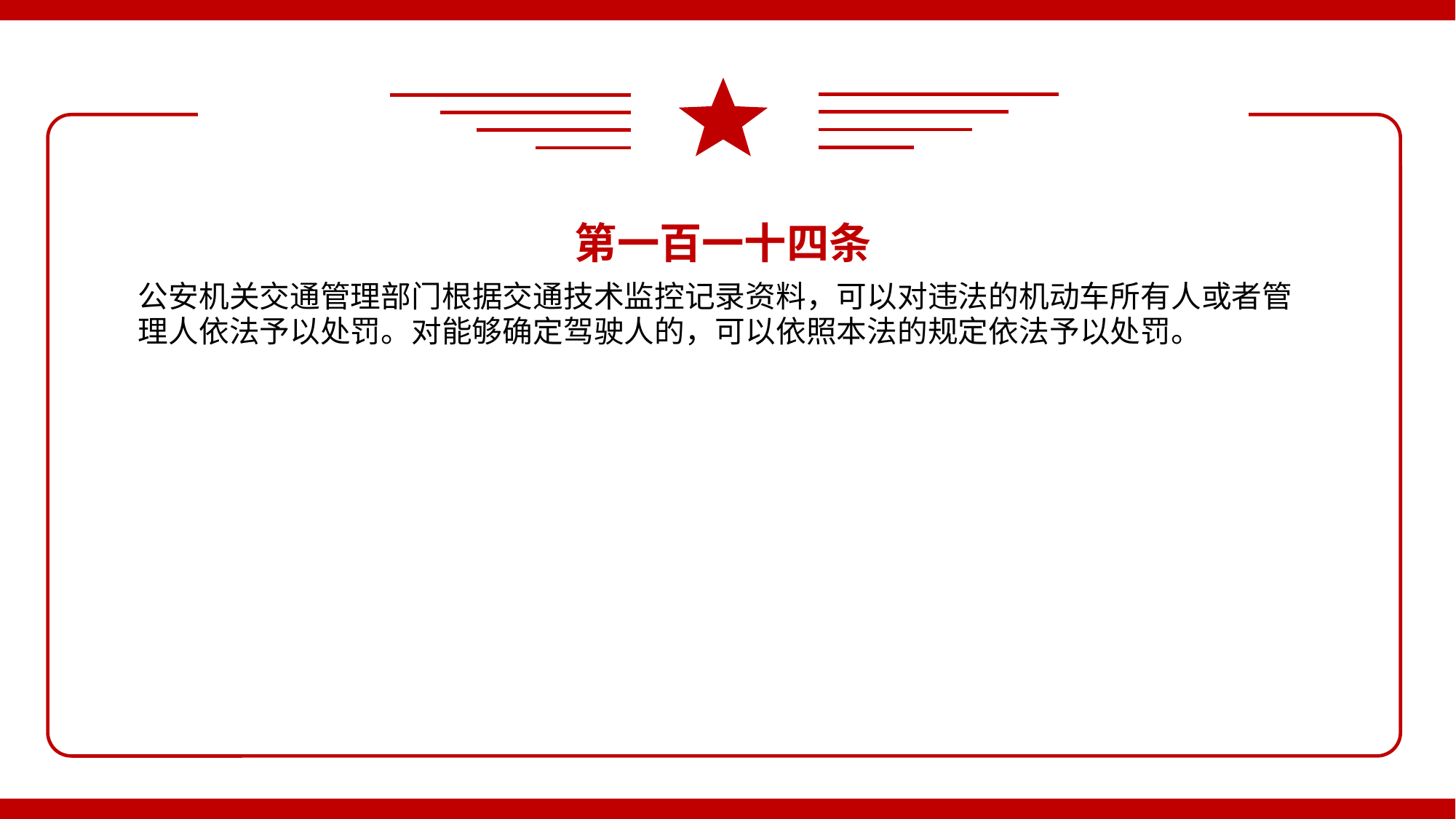

第一百一十四条
公安机关交通管理部门根据交通技术监控记录资料，可以对违法的机动车所有人或者管理人依法予以处罚。对能够确定驾驶人的，可以依照本法的规定依法予以处罚。